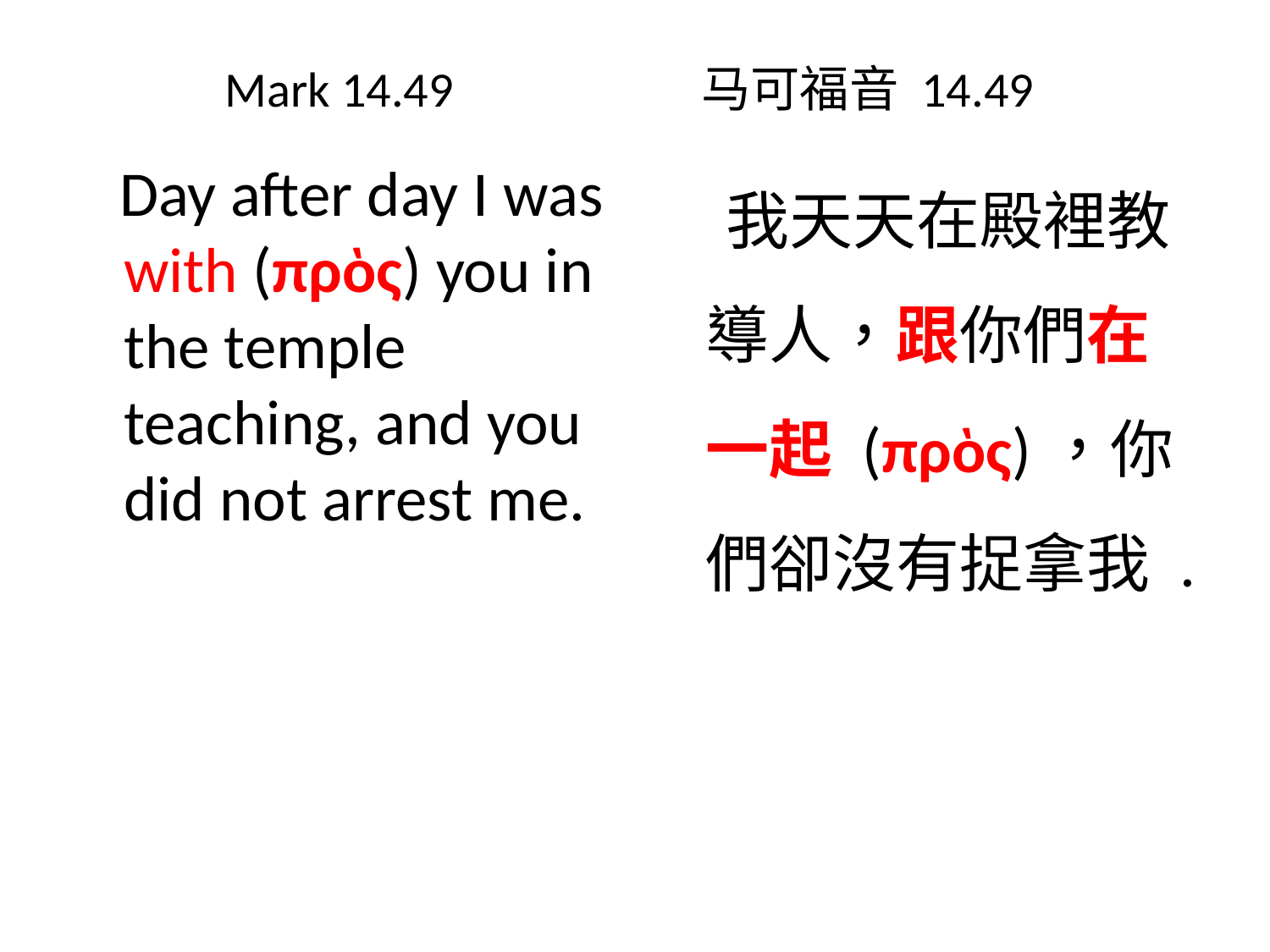

# Mark 14.49                     马可福音 14.49
    我天天在殿裡教導人，跟你們在一起 (πρὸς)，你們卻沒有捉拿我 .

   Day after day I was with (πρὸς) you in the temple teaching, and you did not arrest me.